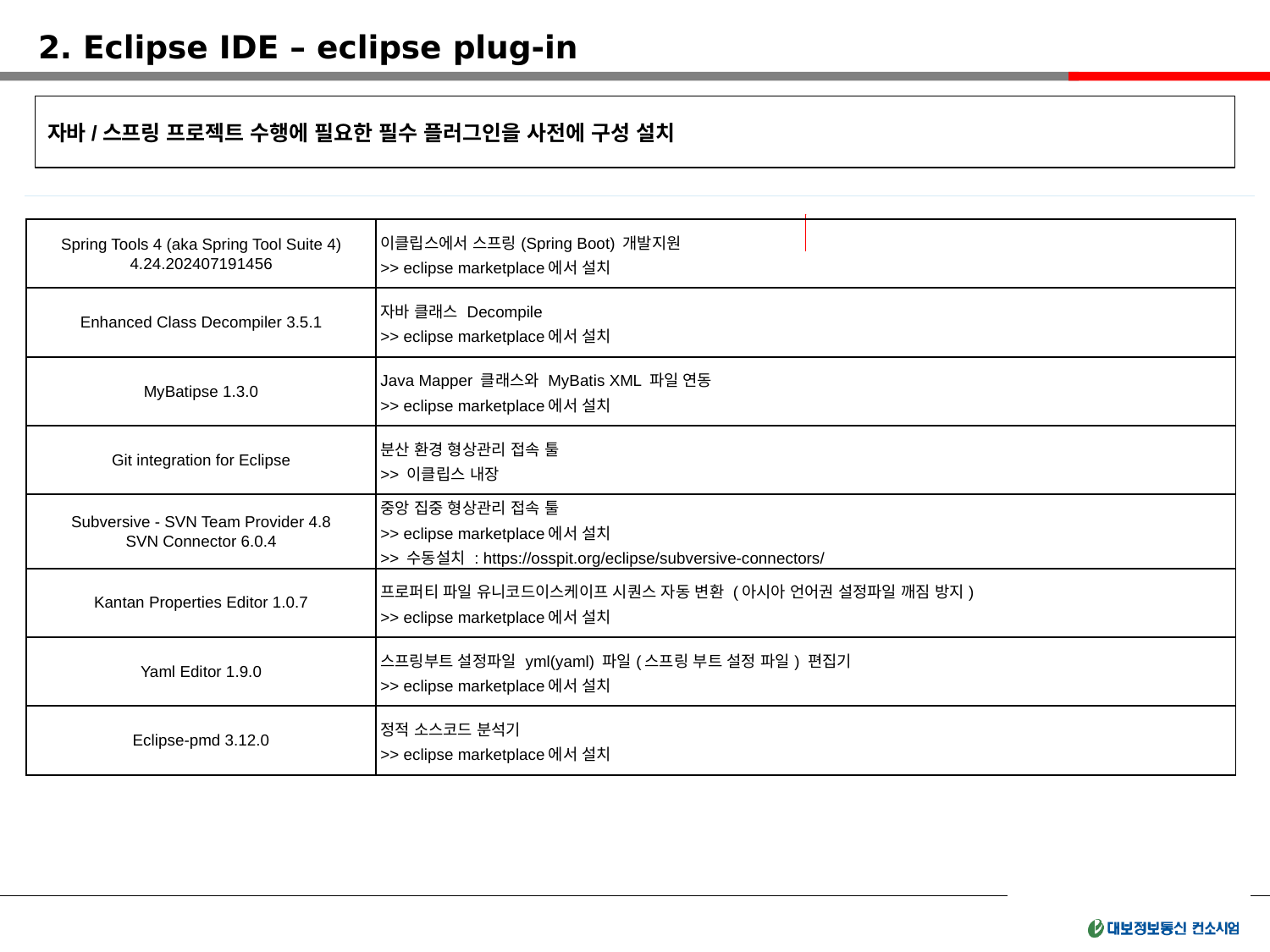

2. Eclipse IDE – eclipse plug-in

자바/스프링 프로젝트 수행에 필요한 필수 플러그인을 사전에 구성 설치

| Spring Tools 4 (aka Spring Tool Suite 4) 4.24.202407191456 | 이클립스에서 스프링(Spring Boot) 개발지원 >> eclipse marketplace에서 설치 |
| --- | --- |
| Enhanced Class Decompiler 3.5.1 | 자바 클래스 Decompile >> eclipse marketplace에서 설치 |
| MyBatipse 1.3.0 | Java Mapper 클래스와 MyBatis XML 파일 연동 >> eclipse marketplace에서 설치 |
| Git integration for Eclipse | 분산 환경 형상관리 접속 툴 >> 이클립스 내장 |
| Subversive - SVN Team Provider 4.8 SVN Connector 6.0.4 | 중앙 집중 형상관리 접속 툴 >> eclipse marketplace에서 설치 >> 수동설치 : https://osspit.org/eclipse/subversive-connectors/ |
| Kantan Properties Editor 1.0.7 | 프로퍼티 파일 유니코드이스케이프 시퀀스 자동 변환 (아시아 언어권 설정파일 깨짐 방지) >> eclipse marketplace에서 설치 |
| Yaml Editor 1.9.0 | 스프링부트 설정파일 yml(yaml) 파일(스프링 부트 설정 파일) 편집기 >> eclipse marketplace에서 설치 |
| Eclipse-pmd 3.12.0 | 정적 소스코드 분석기 >> eclipse marketplace에서 설치 |